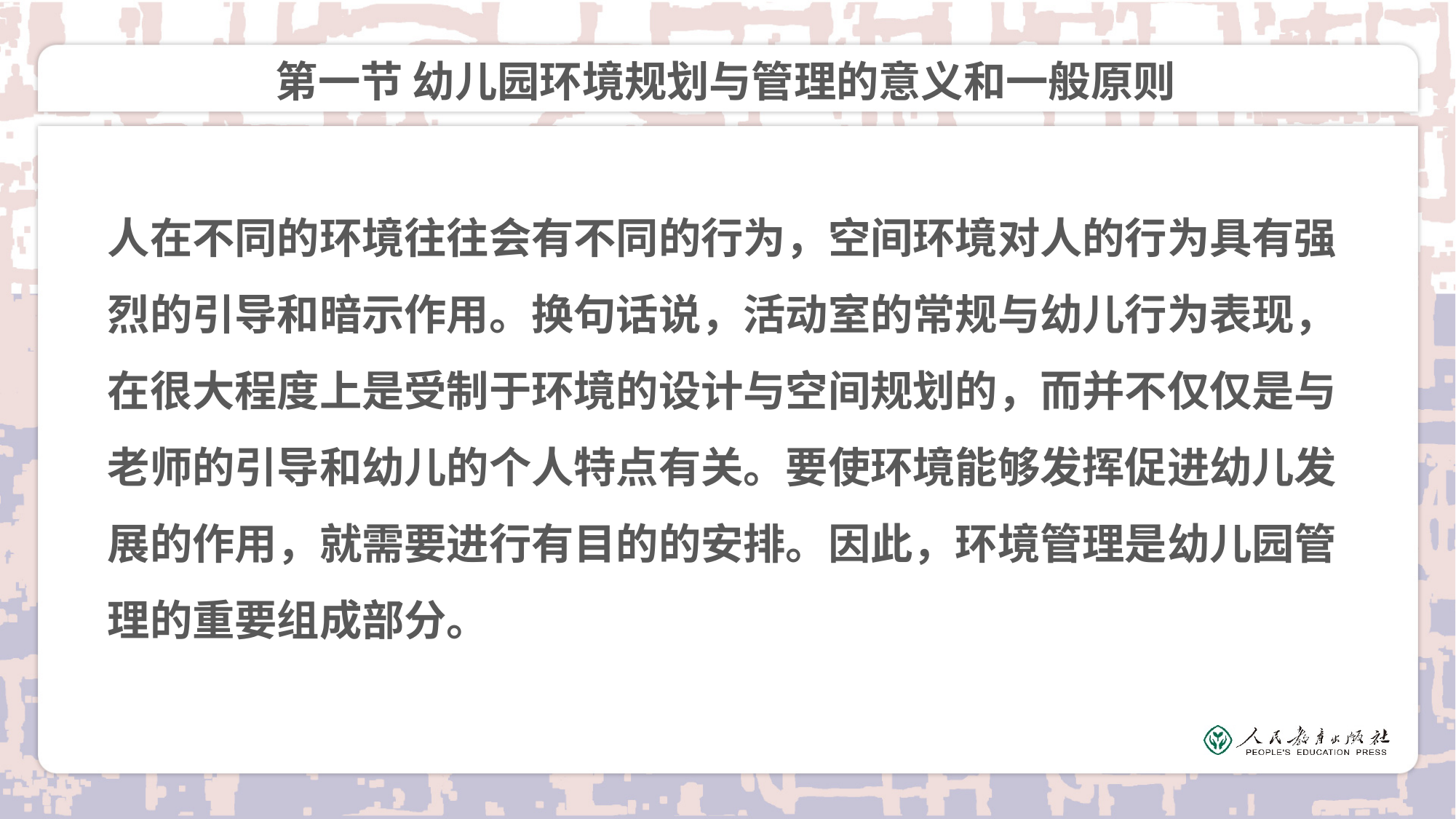

# 第一节 幼儿园环境规划与管理的意义和一般原则
人在不同的环境往往会有不同的行为，空间环境对人的行为具有强烈的引导和暗示作用。换句话说，活动室的常规与幼儿行为表现，在很大程度上是受制于环境的设计与空间规划的，而并不仅仅是与老师的引导和幼儿的个人特点有关。要使环境能够发挥促进幼儿发展的作用，就需要进行有目的的安排。因此，环境管理是幼儿园管理的重要组成部分。